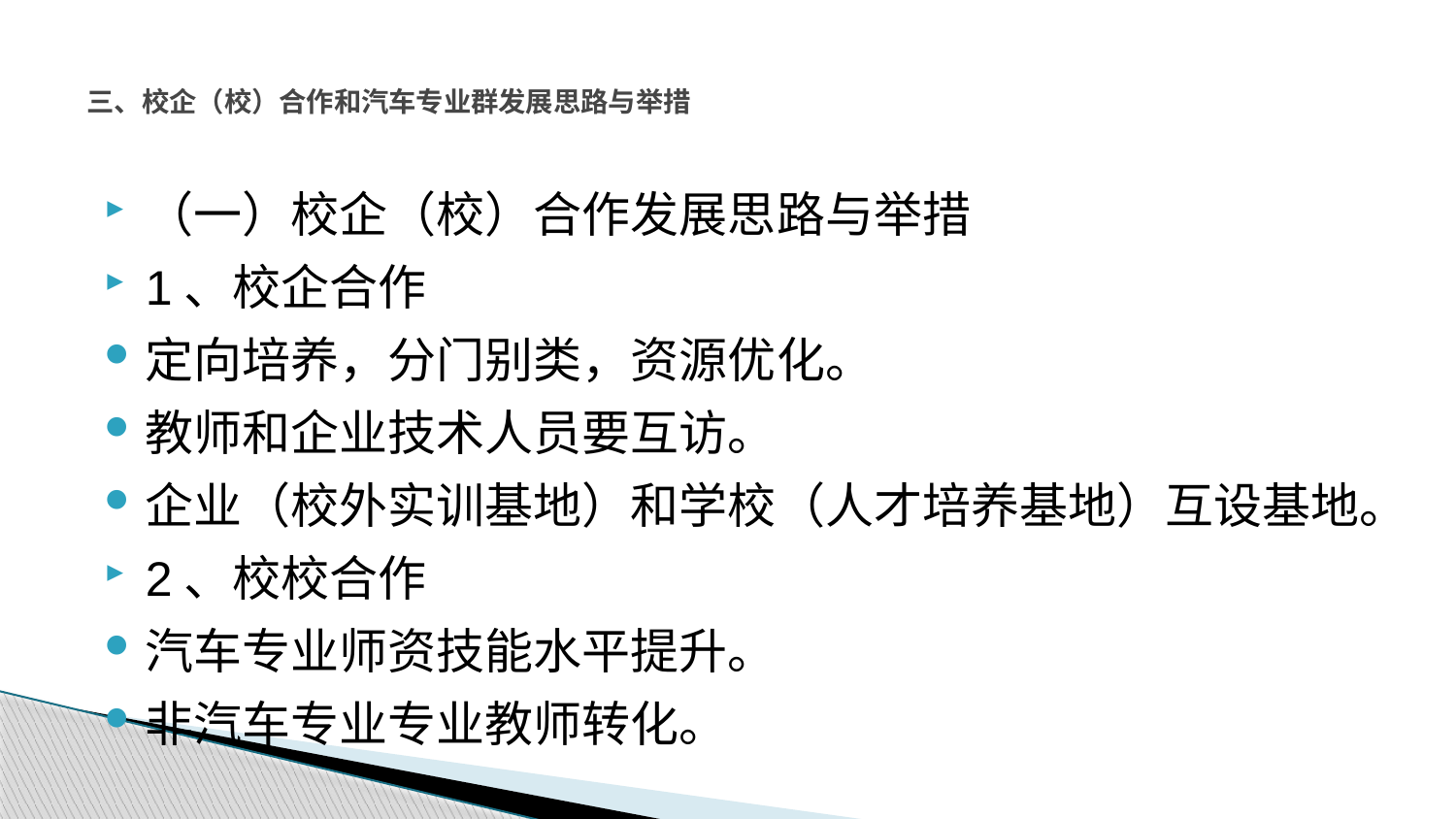

# 三、校企（校）合作和汽车专业群发展思路与举措
（一）校企（校）合作发展思路与举措
1、校企合作
定向培养，分门别类，资源优化。
教师和企业技术人员要互访。
企业（校外实训基地）和学校（人才培养基地）互设基地。
2、校校合作
汽车专业师资技能水平提升。
非汽车专业专业教师转化。